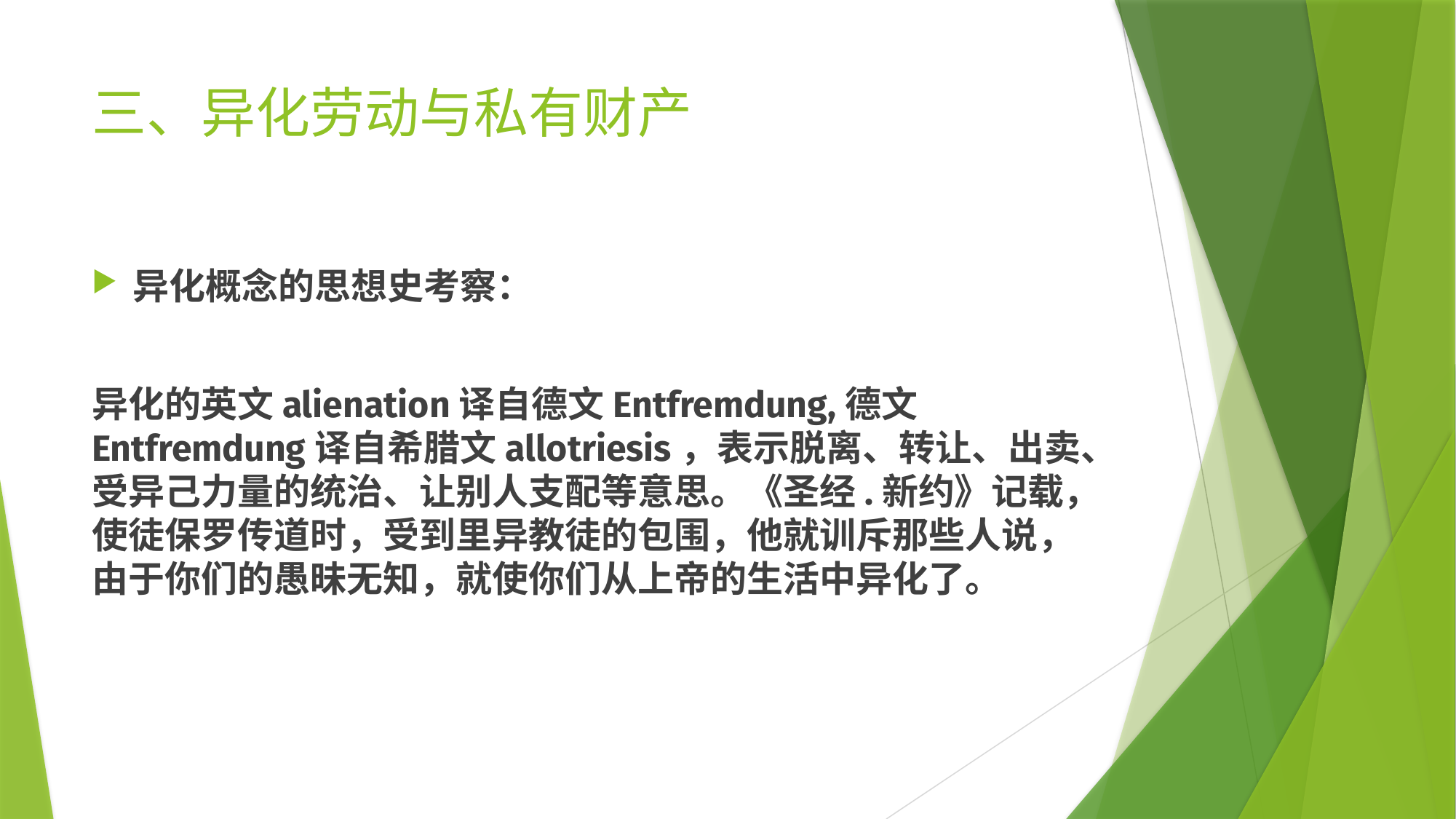

# 三、异化劳动与私有财产
异化概念的思想史考察：

异化的英文alienation译自德文Entfremdung,德文Entfremdung译自希腊文allotriesis，表示脱离、转让、出卖、受异己力量的统治、让别人支配等意思。《圣经.新约》记载，使徒保罗传道时，受到里异教徒的包围，他就训斥那些人说，由于你们的愚昧无知，就使你们从上帝的生活中异化了。